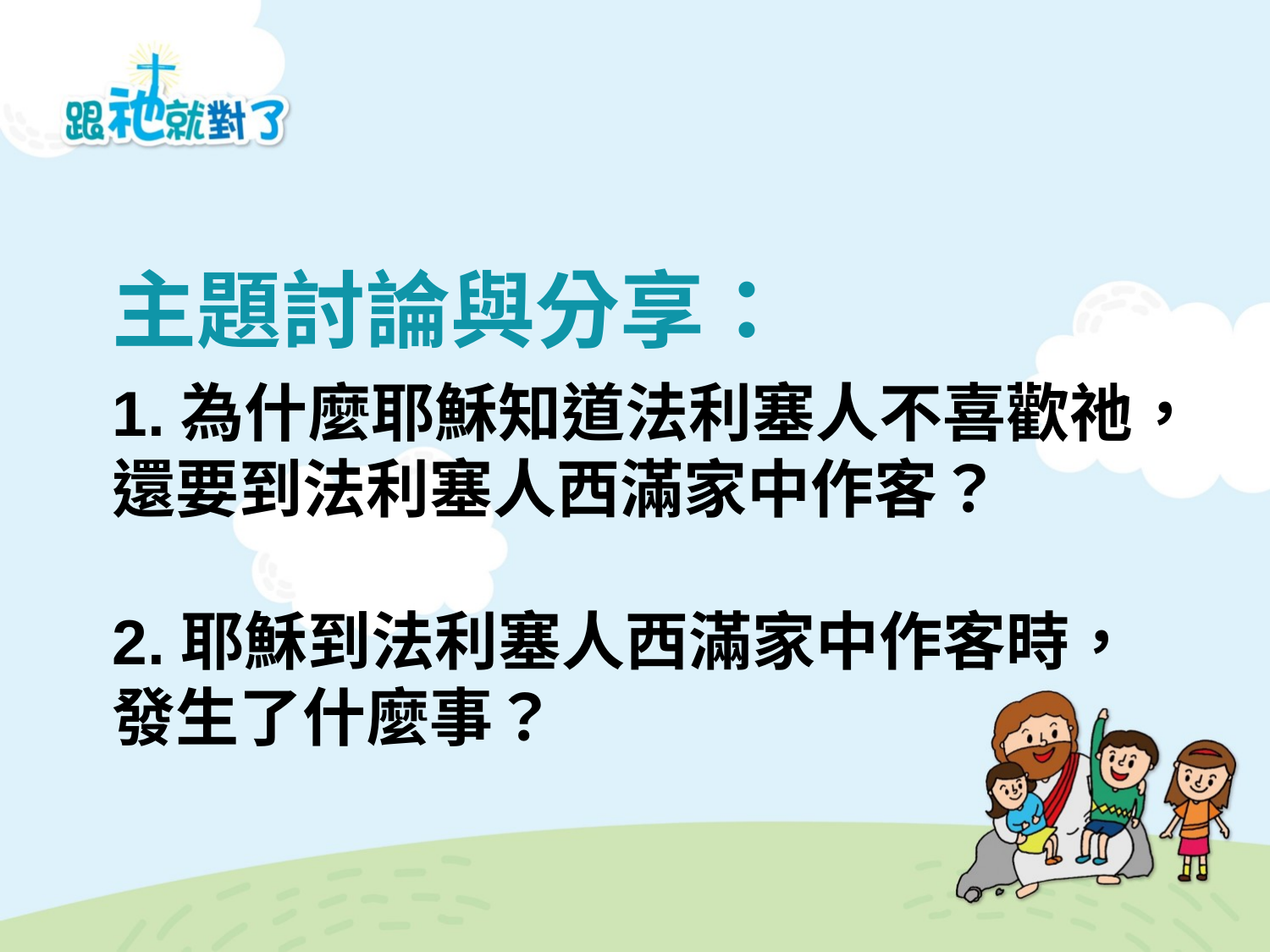

主題討論與分享：
1.為什麼耶穌知道法利塞人不喜歡祂，還要到法利塞人西滿家中作客？

2.耶穌到法利塞人西滿家中作客時，發生了什麼事？